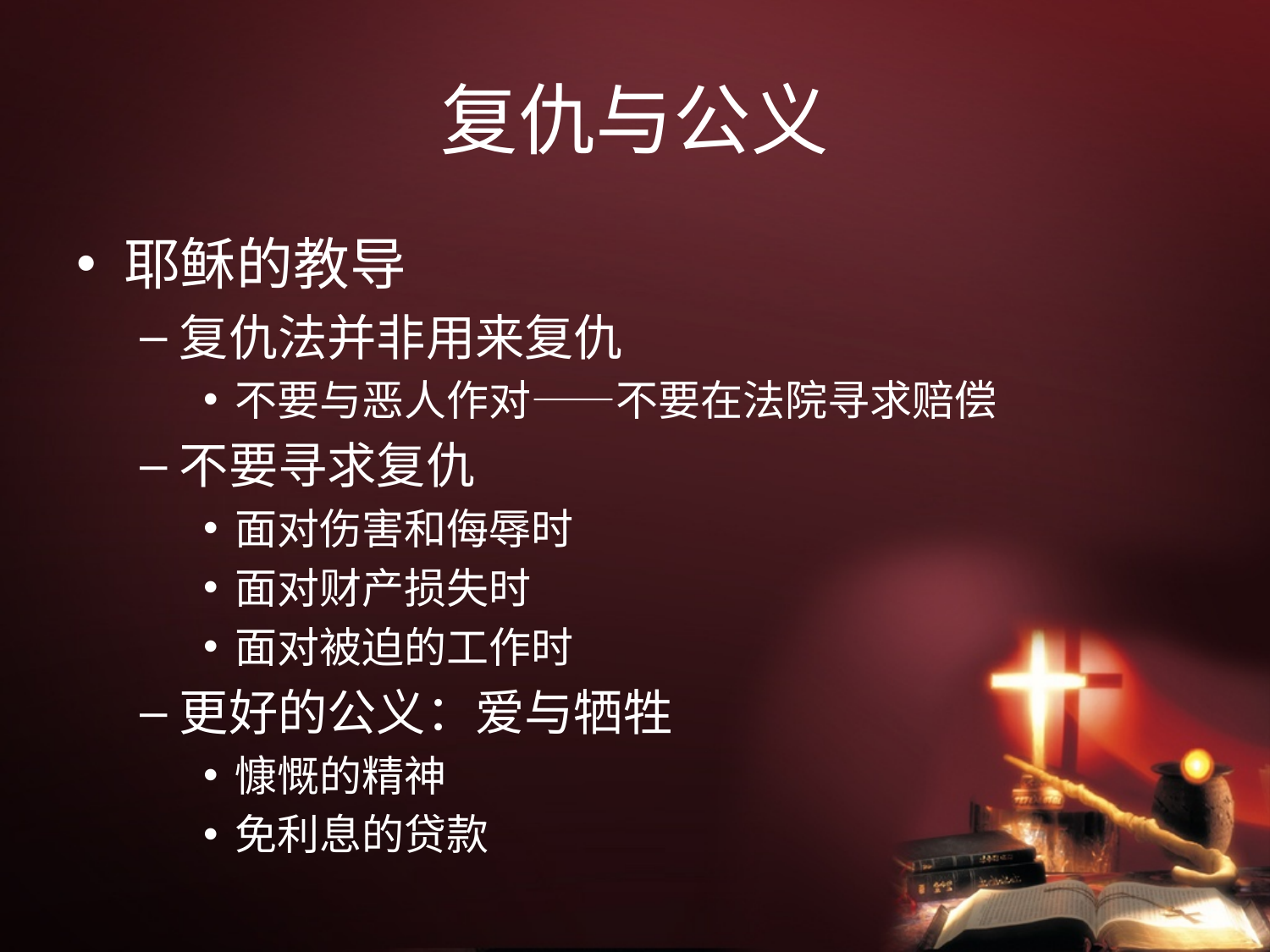

# 复仇与公义
耶稣的教导
复仇法并非用来复仇
不要与恶人作对——不要在法院寻求赔偿
不要寻求复仇
面对伤害和侮辱时
面对财产损失时
面对被迫的工作时
更好的公义：爱与牺牲
慷慨的精神
免利息的贷款